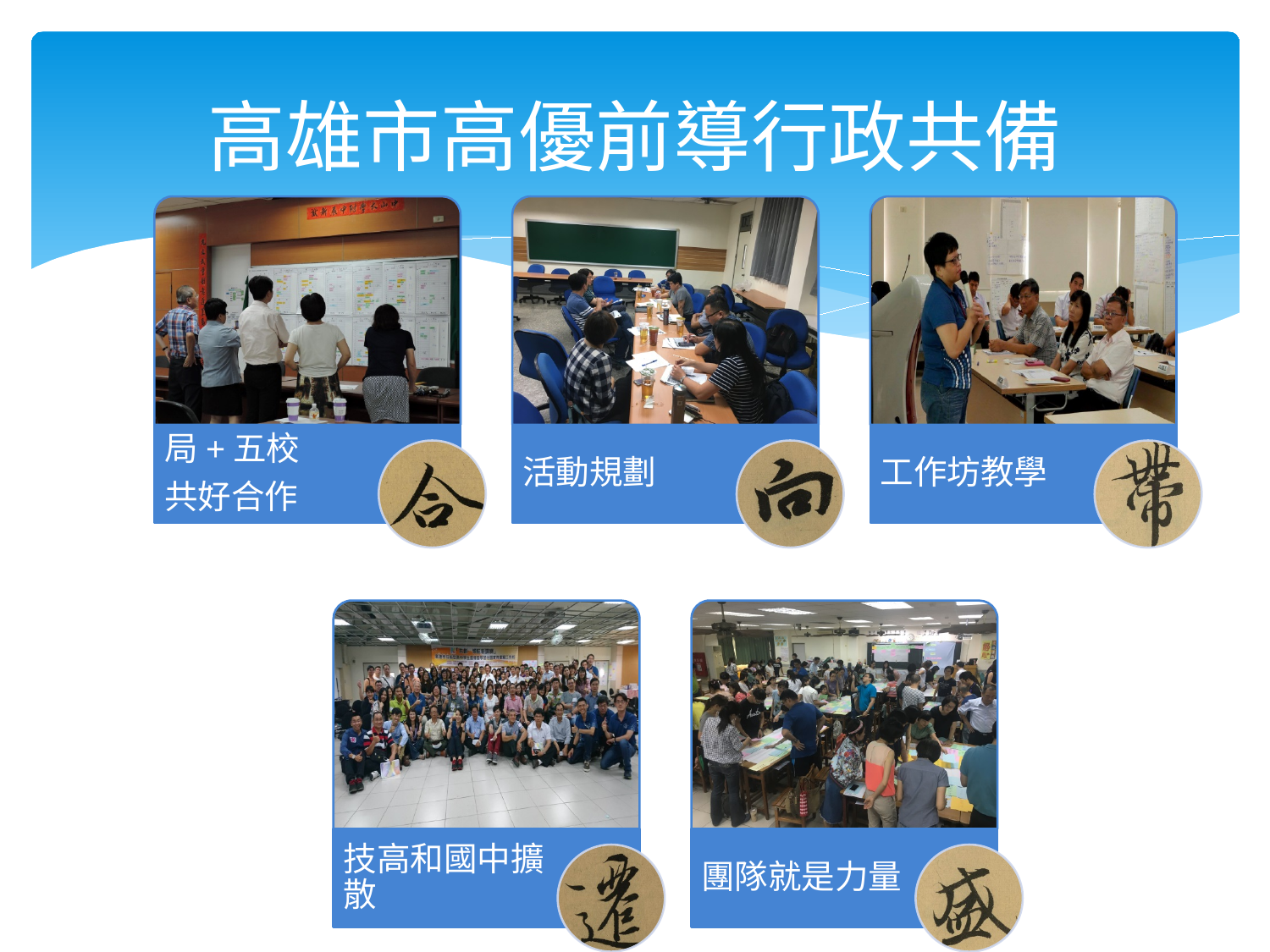

# 高雄市高優前導行政共備
局+五校
共好合作
活動規劃
工作坊教學
技高和國中擴散
團隊就是力量